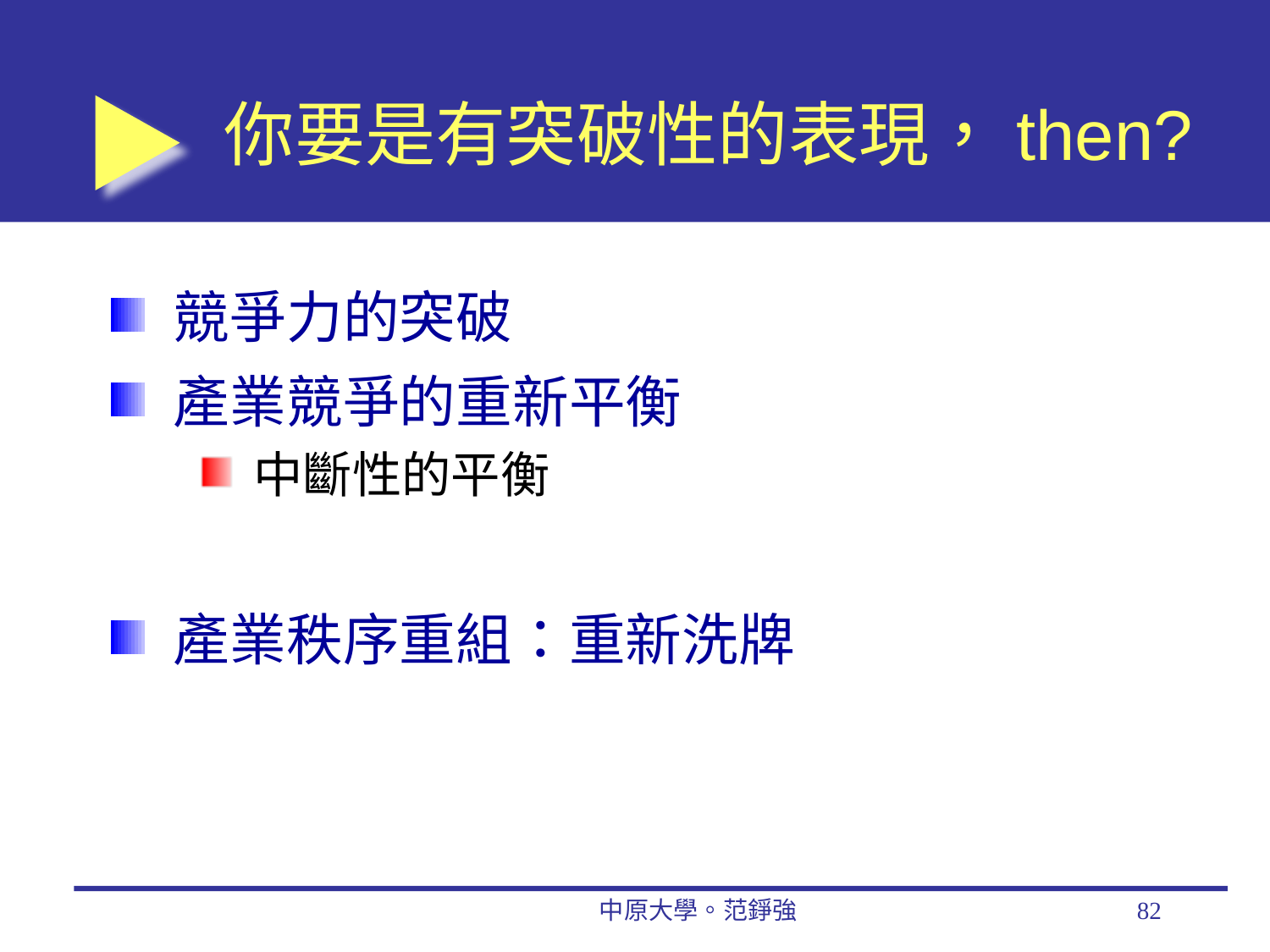

# 你要是有突破性的表現，then?
競爭力的突破
產業競爭的重新平衡
中斷性的平衡

產業秩序重組：重新洗牌
中原大學。范錚強
82